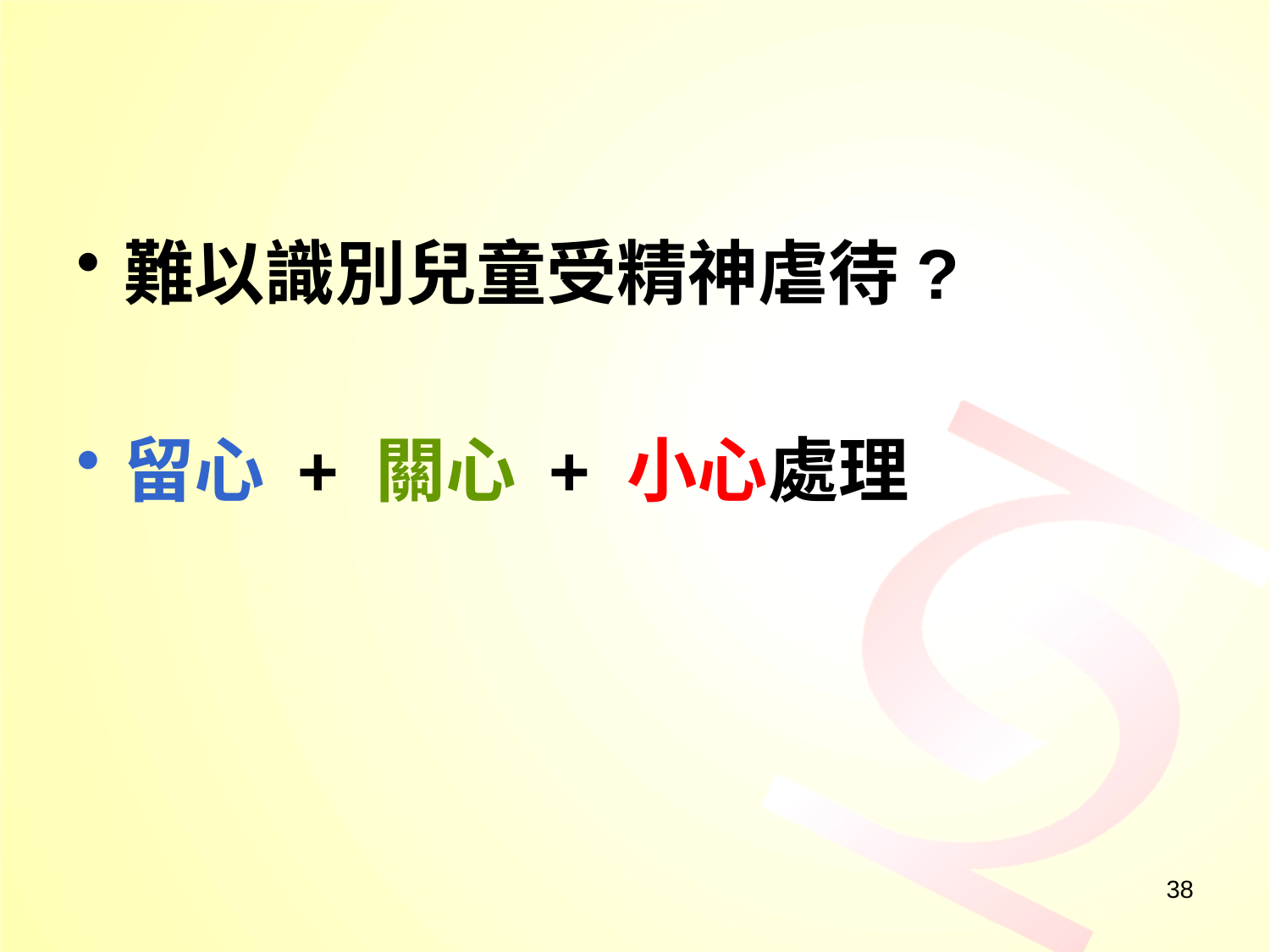

難以識別兒童受精神虐待?

留心 + 關心 + 小心處理

38